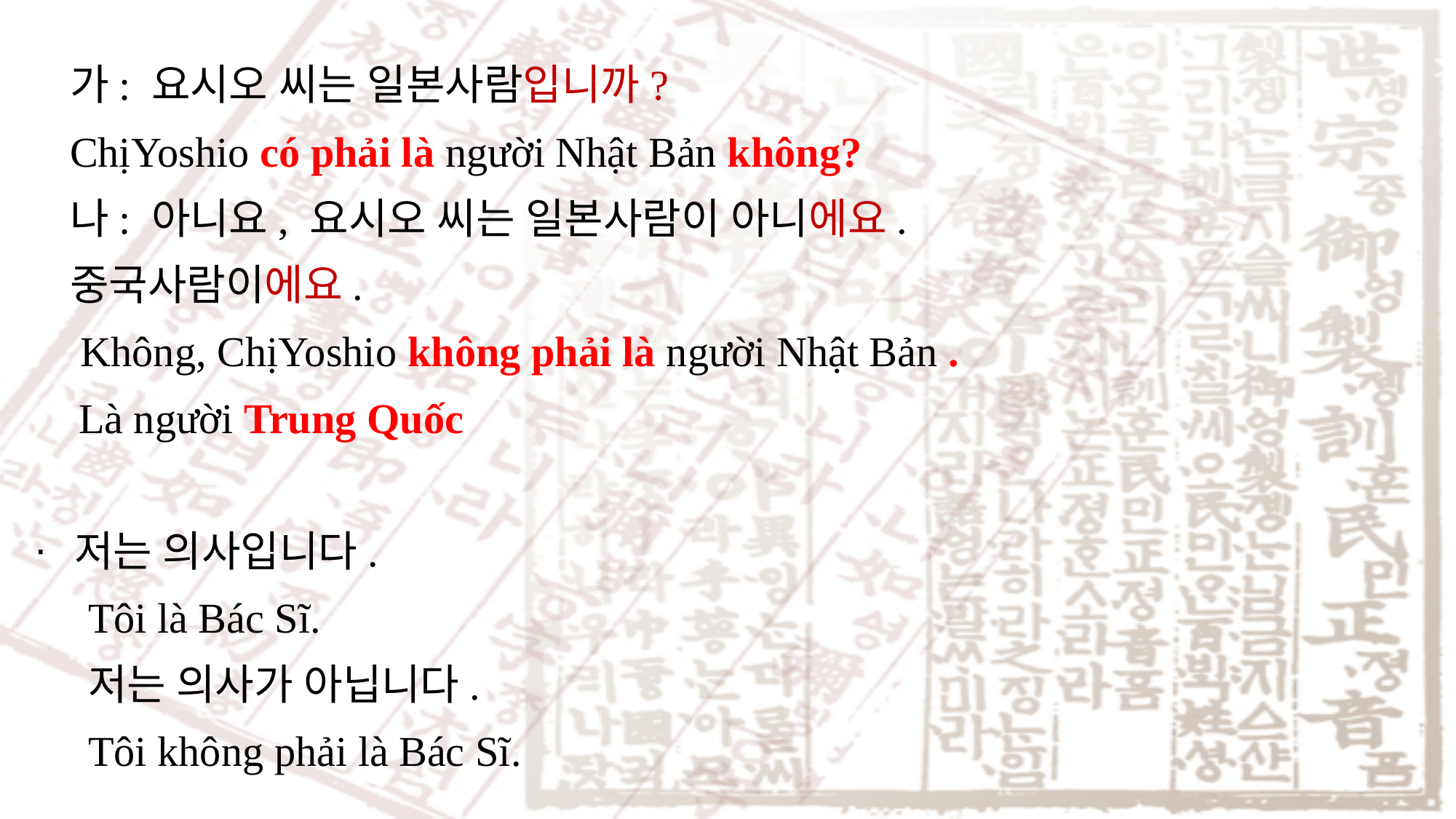

가: 요시오 씨는 일본사람입니까?
ChịYoshio có phải là người Nhật Bản không?
나: 아니요, 요시오 씨는 일본사람이 아니에요.
중국사람이에요.
 Không, ChịYoshio không phải là người Nhật Bản .
Là người Trung Quốc

저는 의사입니다.
Tôi là Bác Sĩ.
저는 의사가 아닙니다.
Tôi không phải là Bác Sĩ.